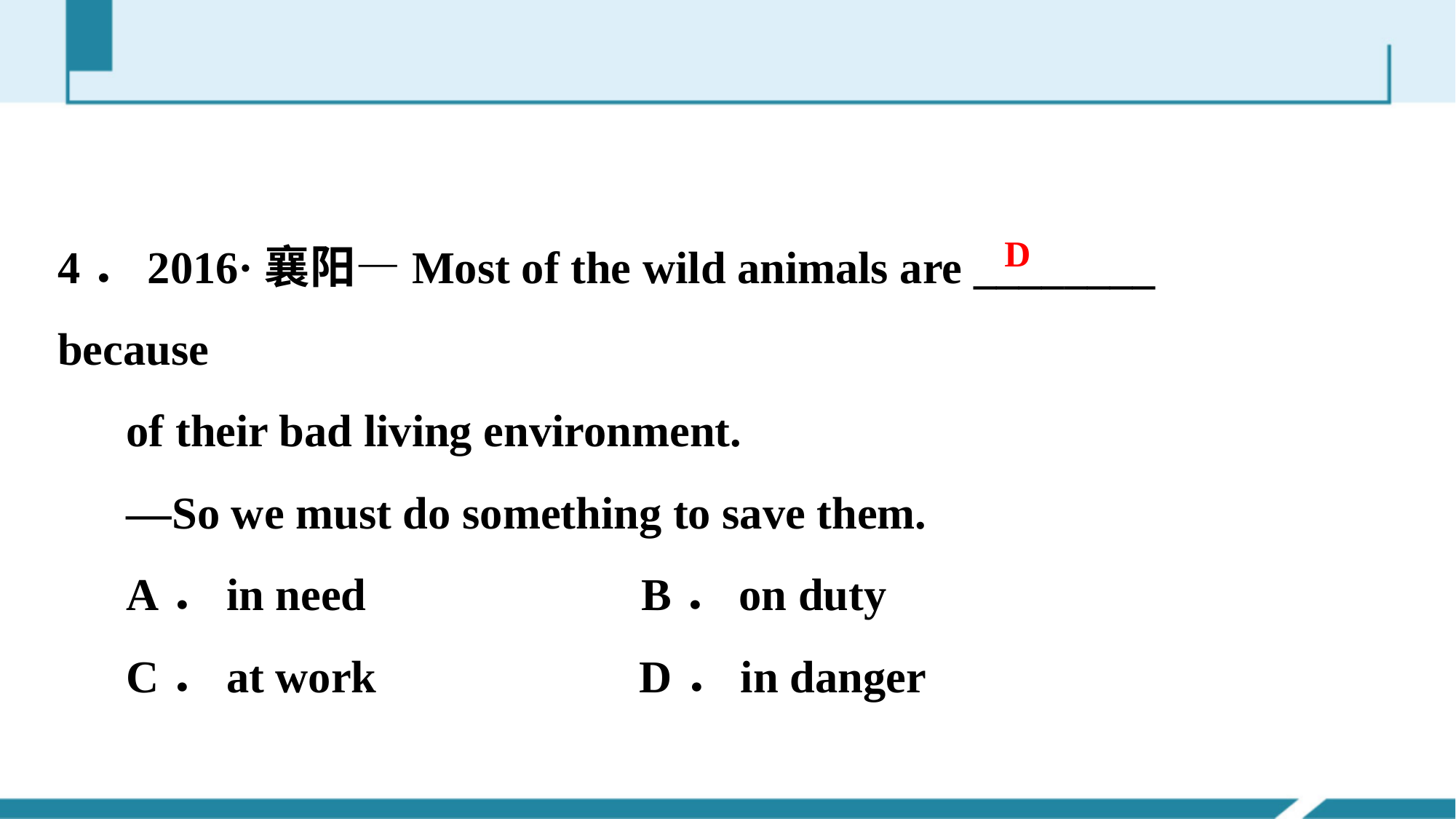

4．2016·襄阳—Most of the wild animals are ________ because
      of their bad living environment.
      —So we must do something to save them.
      A．in need　                    B．on duty
      C．at work                       D．in danger
D